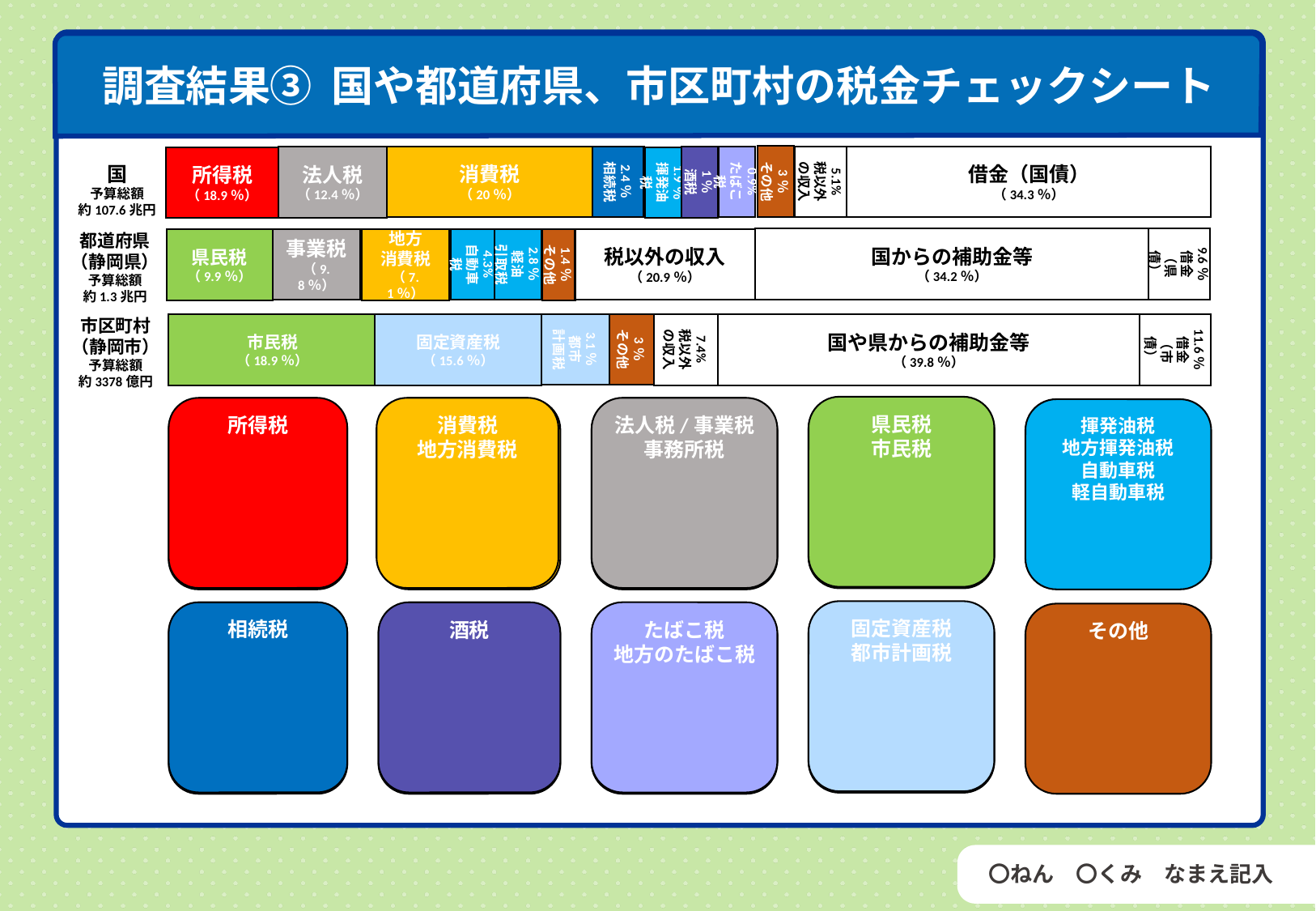

調査結果③  国や都道府県、市区町村の税金チェックシート
3％
その他
消費税
（20％）
2.4％
相続税
0.9%
たばこ税
5.1%
税以外の収入
借金（国債）
（34.3％）
法人税
（12.4％）
1％
酒税
所得税
（18.9％）
1.9％
揮発油税
国
予算総額
約107.6兆円
調べ方
都道府県
（静岡県）
予算総額
約1.3兆円
9.6％借金
（県債）
国からの補助金等
（34.2％）
税以外の収入
（20.9％）
事業税
（9.8％）
4.3%
自動車税
2.8％
軽油
引取税
地方
消費税
（7.1％）
県民税
（9.9％）
1.4％
その他
市区町村
（静岡市）
予算総額
約3378億円
3.1％
都市
計画税
3％
その他
市民税
（18.9％）
固定資産税
（15.6％）
7.4%
税以外の収入
国や県からの補助金等
（39.8％）
11.6％
借金
（市債）
県民税
市民税

所得税

消費税
地方消費税
法人税/事業税
事務所税

所得税

揮発油税
地方揮発油税
自動車税
軽自動車税

調べ方
固定資産税
都市計画税

相続税
酒税

たばこ税
地方のたばこ税

その他

調べ方

〇ねん　〇くみ　なまえ記入